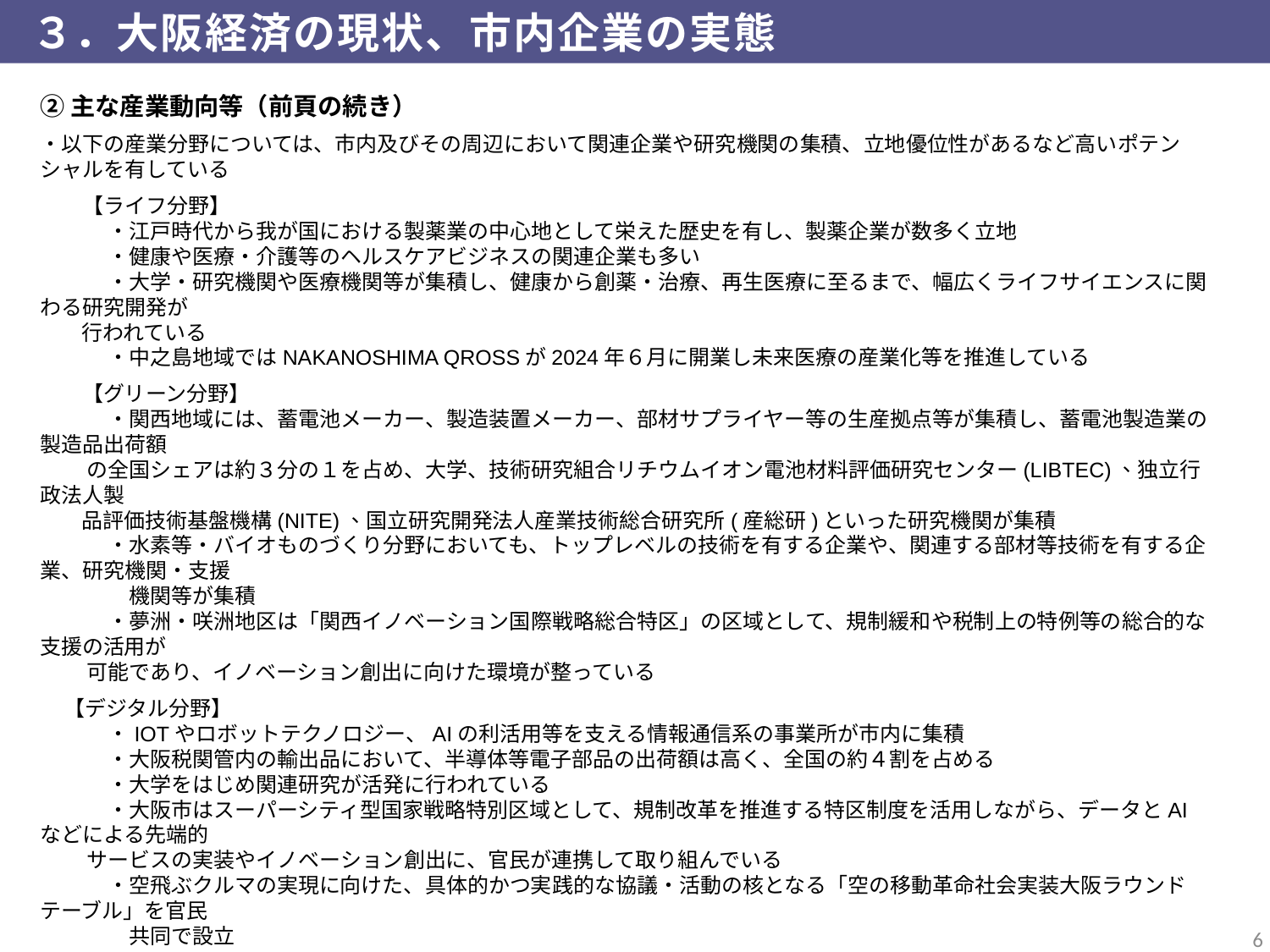

３．大阪経済の現状、市内企業の実態
②主な産業動向等（前頁の続き）
・以下の産業分野については、市内及びその周辺において関連企業や研究機関の集積、立地優位性があるなど高いポテンシャルを有している
　　【ライフ分野】
　　　 ・江戸時代から我が国における製薬業の中心地として栄えた歴史を有し、製薬企業が数多く立地
　　　 ・健康や医療・介護等のヘルスケアビジネスの関連企業も多い
　　　 ・大学・研究機関や医療機関等が集積し、健康から創薬・治療、再生医療に至るまで、幅広くライフサイエンスに関わる研究開発が
         行われている
　　　 ・中之島地域ではNakanoshima Qrossが2024年６月に開業し未来医療の産業化等を推進している
　　【グリーン分野】
　　　 ・関西地域には、蓄電池メーカー、製造装置メーカー、部材サプライヤー等の生産拠点等が集積し、蓄電池製造業の製造品出荷額
         の全国シェアは約３分の１を占め、大学、技術研究組合リチウムイオン電池材料評価研究センター(LIBTEC)、独立行政法人製
         品評価技術基盤機構(NITE)、国立研究開発法人産業技術総合研究所(産総研)といった研究機関が集積
　　　 ・水素等・バイオものづくり分野においても、トップレベルの技術を有する企業や、関連する部材等技術を有する企業、研究機関・支援
　　　　 機関等が集積
　　　 ・夢洲・咲洲地区は「関西イノベーション国際戦略総合特区」の区域として、規制緩和や税制上の特例等の総合的な支援の活用が
         可能であり、イノベーション創出に向けた環境が整っている
    【デジタル分野】
　　　 ・IoTやロボットテクノロジー、AIの利活用等を支える情報通信系の事業所が市内に集積
　　　 ・大阪税関管内の輸出品において、半導体等電子部品の出荷額は高く、全国の約４割を占める
　　　 ・大学をはじめ関連研究が活発に行われている
　　　 ・大阪市はスーパーシティ型国家戦略特別区域として、規制改革を推進する特区制度を活用しながら、データとAIなどによる先端的
         サービスの実装やイノベーション創出に、官民が連携して取り組んでいる
　　　 ・空飛ぶクルマの実現に向けた、具体的かつ実践的な協議・活動の核となる「空の移動革命社会実装大阪ラウンドテーブル」を官民
　　　　 共同で設立
　　【観光分野】
　　　 ・大阪は、観光資源に富み、宿泊施設や交通網など観光インフラも充実
　　　 ・関西には個性豊かで魅力ある都市が近接して多数存在
　　　 ・コロナ前の2019年の来阪外国人旅行者数1,153万人、訪問率は38.6％とインバウンドは増加傾向にあった
　　　 ・コロナの影響で一時的に落ち込んでいたものの、2023年の延べ宿泊者数はコロナ前まで回復
　　　 ・ホテル等の着工数増加、帰国後の越境ECによる輸出の増加など他産業への波及効果が高い

6